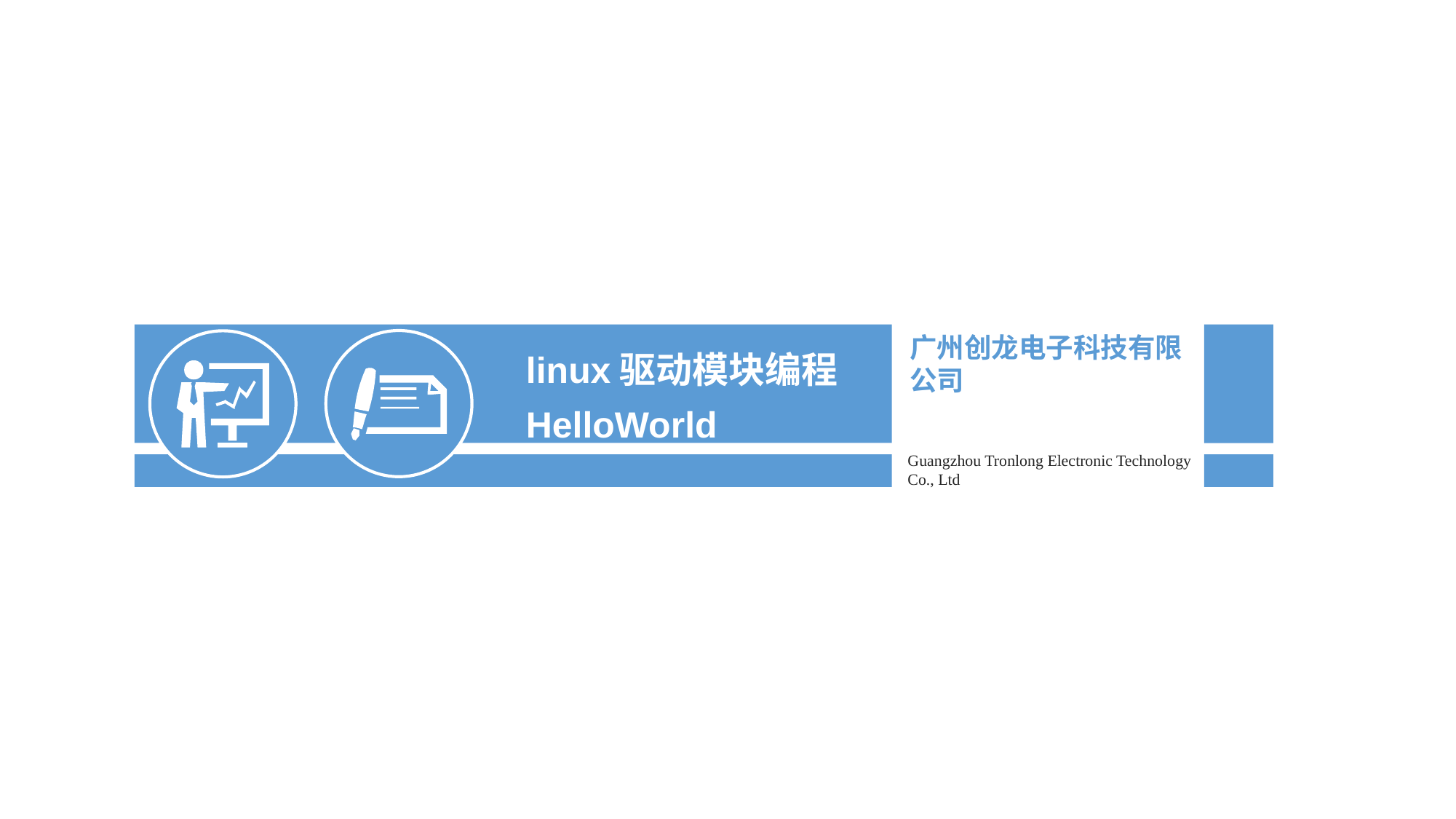

linux驱动模块编程
HelloWorld

广州创龙电子科技有限公司

Guangzhou Tronlong Electronic Technology Co., Ltd